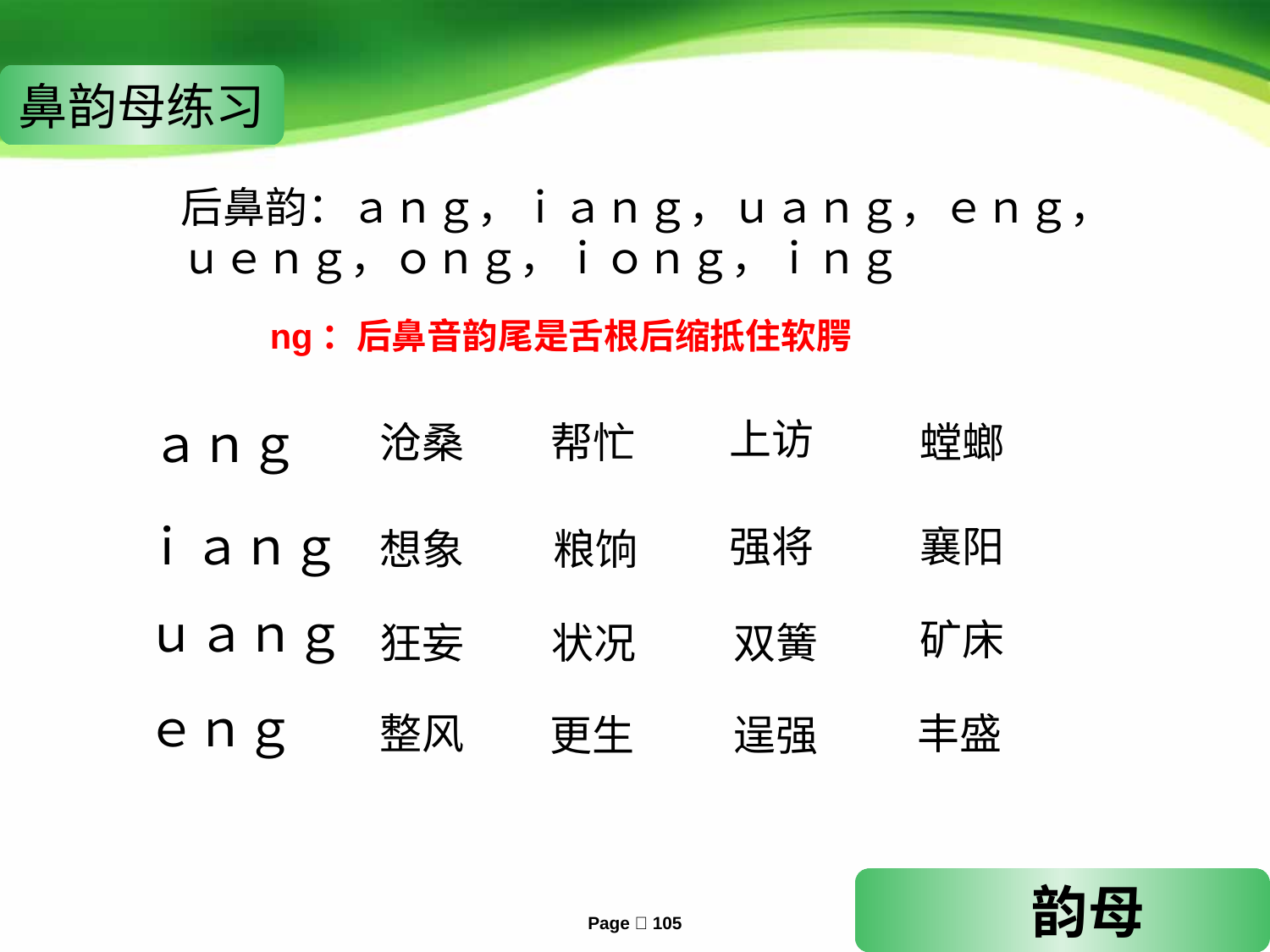

鼻韵母练习
后鼻韵：ａｎｇ，ｉａｎｇ，ｕａｎｇ，ｅｎｇ，ｕｅｎｇ，ｏｎｇ，ｉｏｎｇ，ｉｎｇ
　　ng：后鼻音韵尾是舌根后缩抵住软腭
上访
ａｎｇ
沧桑
帮忙
螳螂
ｉａｎｇ
襄阳
强将
粮饷
想象
ｕａｎｇ
矿床
双簧
状况
狂妄
ｅｎｇ
整风
丰盛
更生
逞强
   韵母